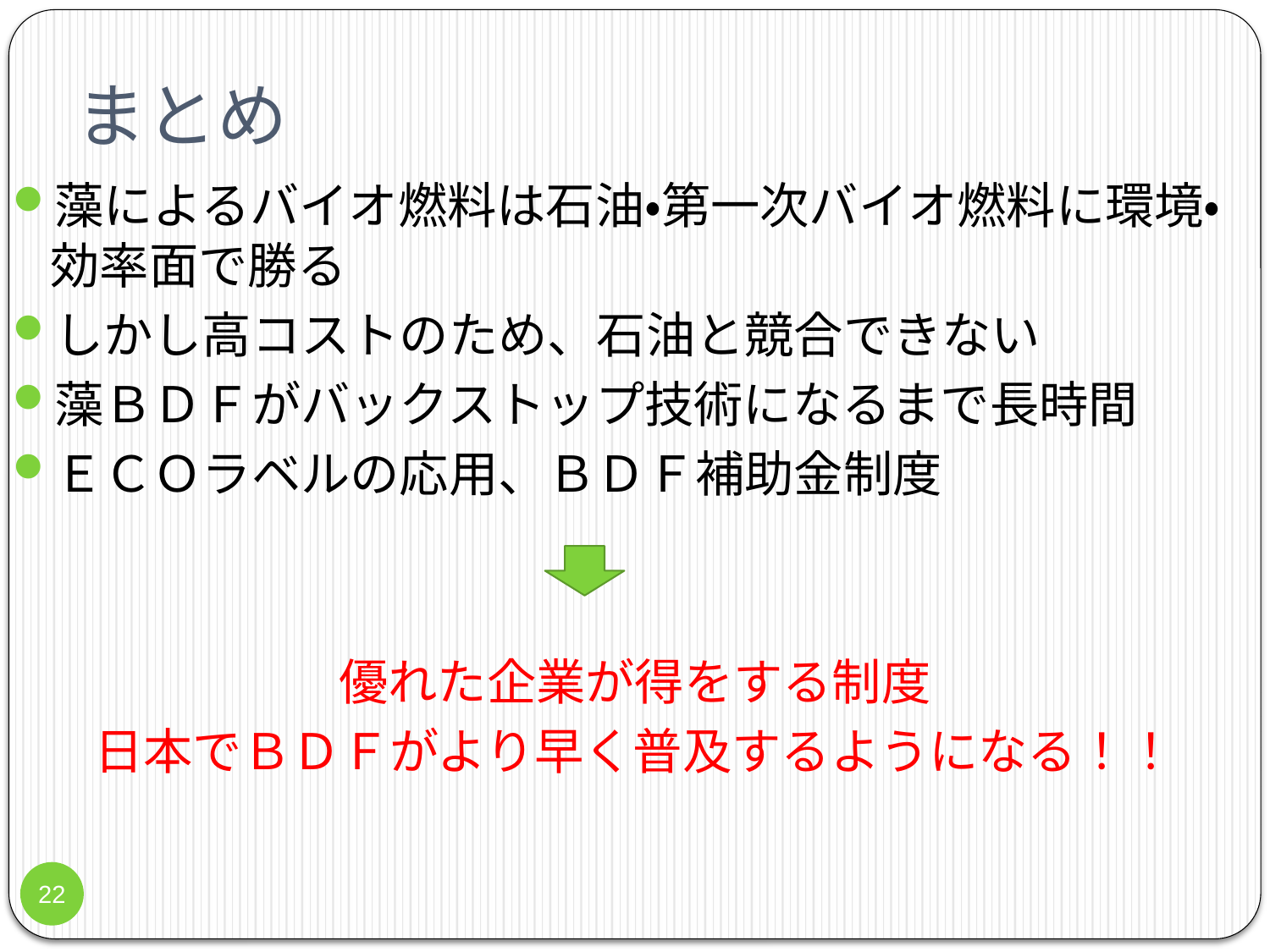

# まとめ
藻によるバイオ燃料は石油・第一次バイオ燃料に環境・効率面で勝る
しかし高コストのため、石油と競合できない
藻ＢＤＦがバックストップ技術になるまで長時間
ＥＣＯラベルの応用、ＢＤＦ補助金制度

優れた企業が得をする制度
日本でＢＤＦがより早く普及するようになる！！

22